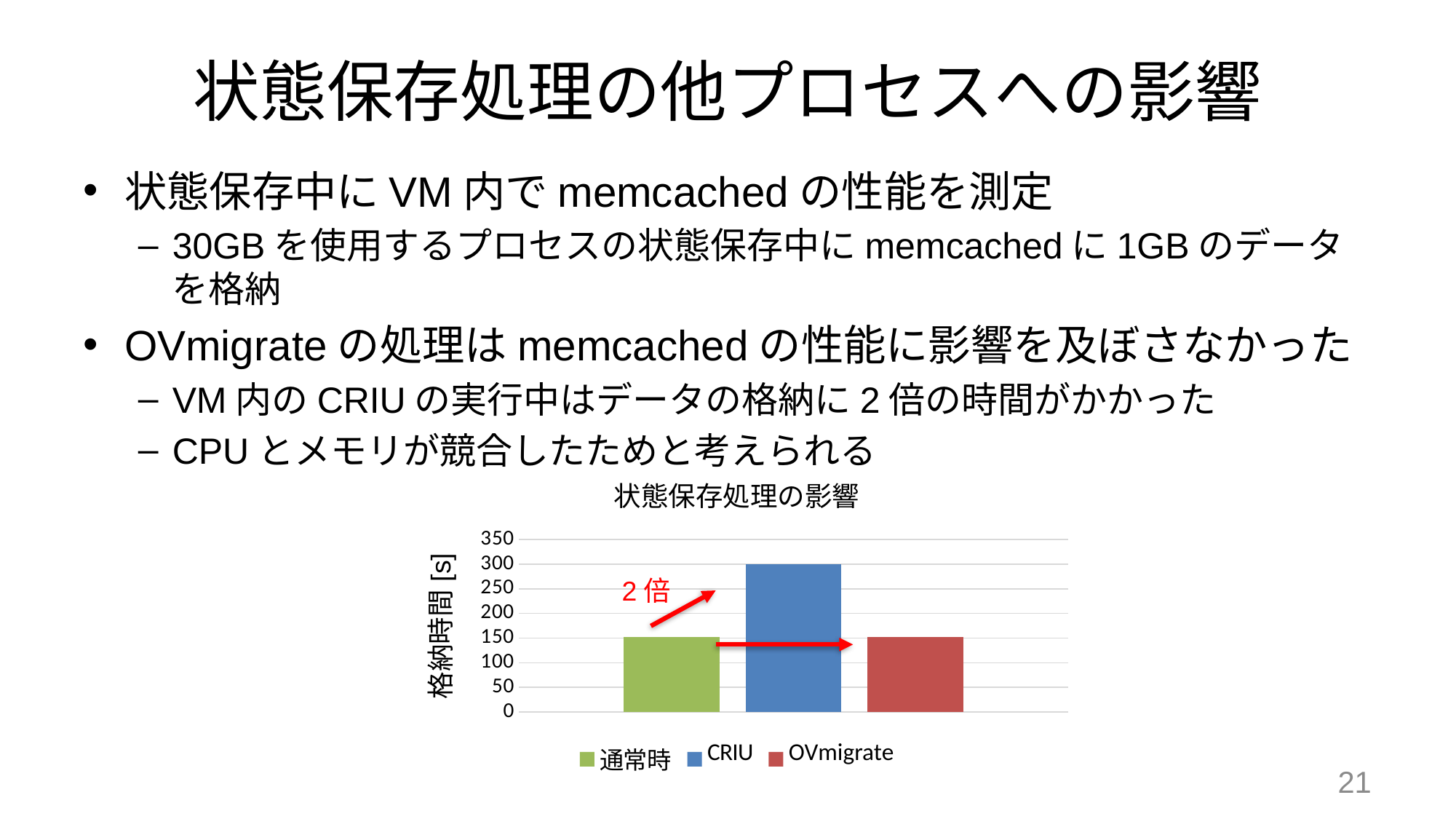

# 状態保存処理の他プロセスへの影響
状態保存中にVM内でmemcachedの性能を測定
30GBを使用するプロセスの状態保存中にmemcachedに1GBのデータを格納
OVmigrateの処理はmemcachedの性能に影響を及ぼさなかった
VM内のCRIUの実行中はデータの格納に2倍の時間がかかった
CPUとメモリが競合したためと考えられる

### Chart: 状態保存処理の影響

| Category | 通常時 | CRIU | OVmigrate |
|---|---|---|---|
2倍
21